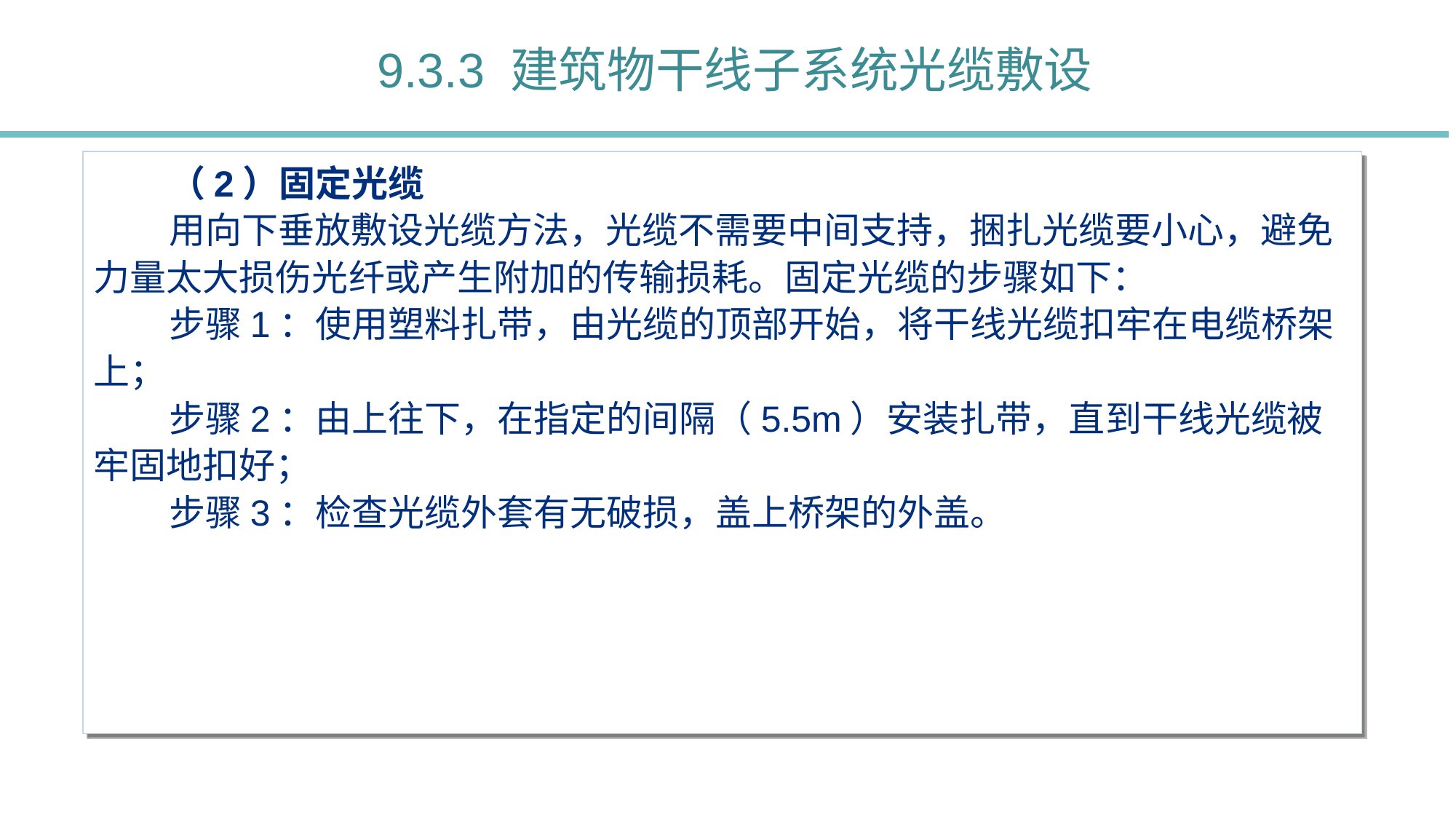

9.3.3 建筑物干线子系统光缆敷设
（2）固定光缆
用向下垂放敷设光缆方法，光缆不需要中间支持，捆扎光缆要小心，避免力量太大损伤光纤或产生附加的传输损耗。固定光缆的步骤如下：
步骤1：使用塑料扎带，由光缆的顶部开始，将干线光缆扣牢在电缆桥架上；
步骤2：由上往下，在指定的间隔（5.5m）安装扎带，直到干线光缆被牢固地扣好；
步骤3：检查光缆外套有无破损，盖上桥架的外盖。